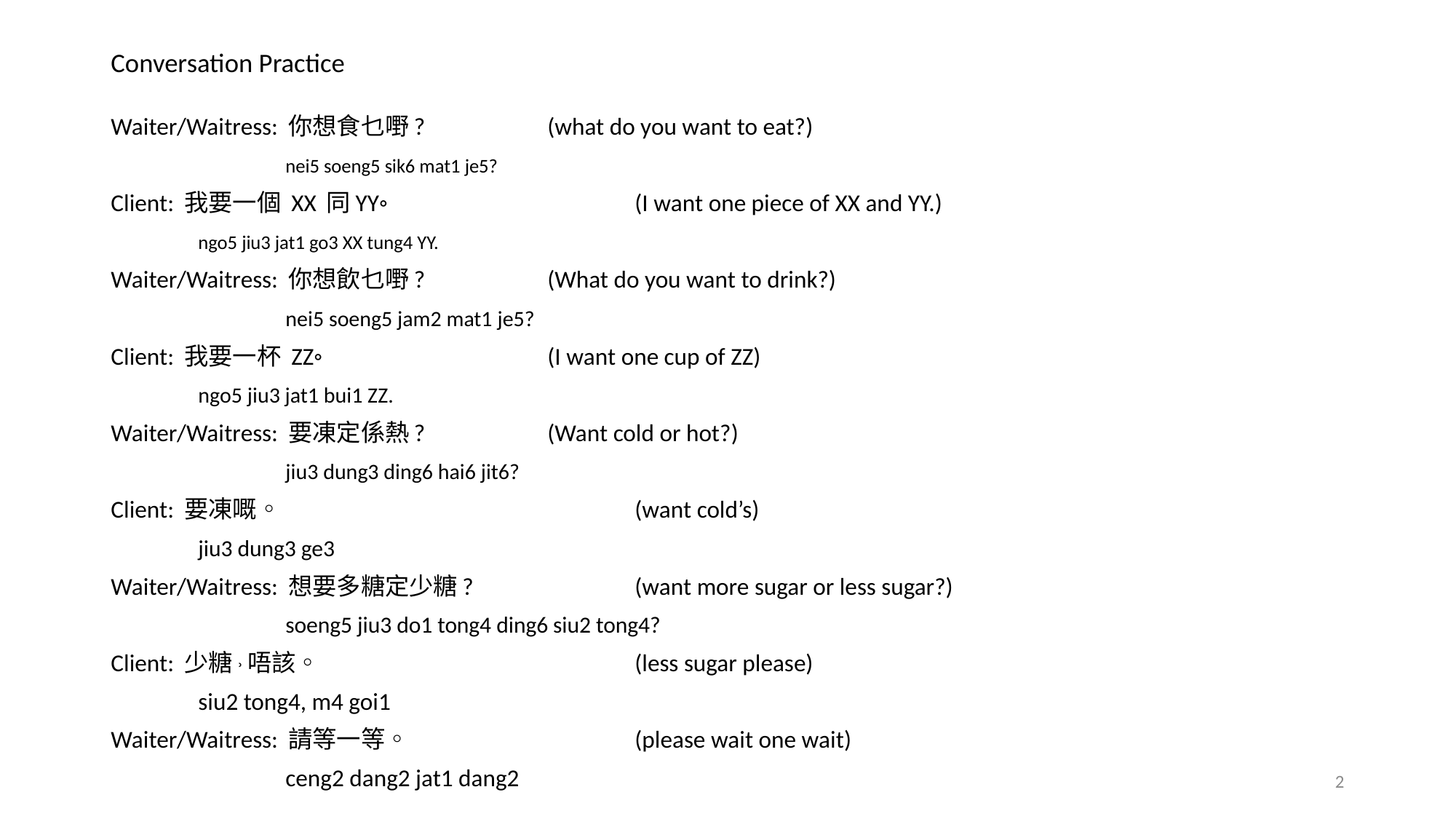

# Conversation Practice
Waiter/Waitress: 你想食乜嘢?  		(what do you want to eat?)
		nei5 soeng5 sik6 mat1 je5?
Client: 我要一個 XX 同YY◦ 			(I want one piece of XX and YY.)
	ngo5 jiu3 jat1 go3 XX tung4 YY.
Waiter/Waitress: 你想飲乜嘢? 		(What do you want to drink?)
		nei5 soeng5 jam2 mat1 je5?
Client: 我要一杯 ZZ◦ 			(I want one cup of ZZ)
	ngo5 jiu3 jat1 bui1 ZZ.
Waiter/Waitress: 要凍定係熱? 		(Want cold or hot?)
		jiu3 dung3 ding6 hai6 jit6?
Client: 要凍嘅◦ 				(want cold’s)
	jiu3 dung3 ge3
Waiter/Waitress: 想要多糖定少糖?		(want more sugar or less sugar?)
		soeng5 jiu3 do1 tong4 ding6 siu2 tong4?
Client: 少糖˒唔該◦				(less sugar please)
	siu2 tong4, m4 goi1
Waiter/Waitress: 請等一等◦			(please wait one wait)
		ceng2 dang2 jat1 dang2

2